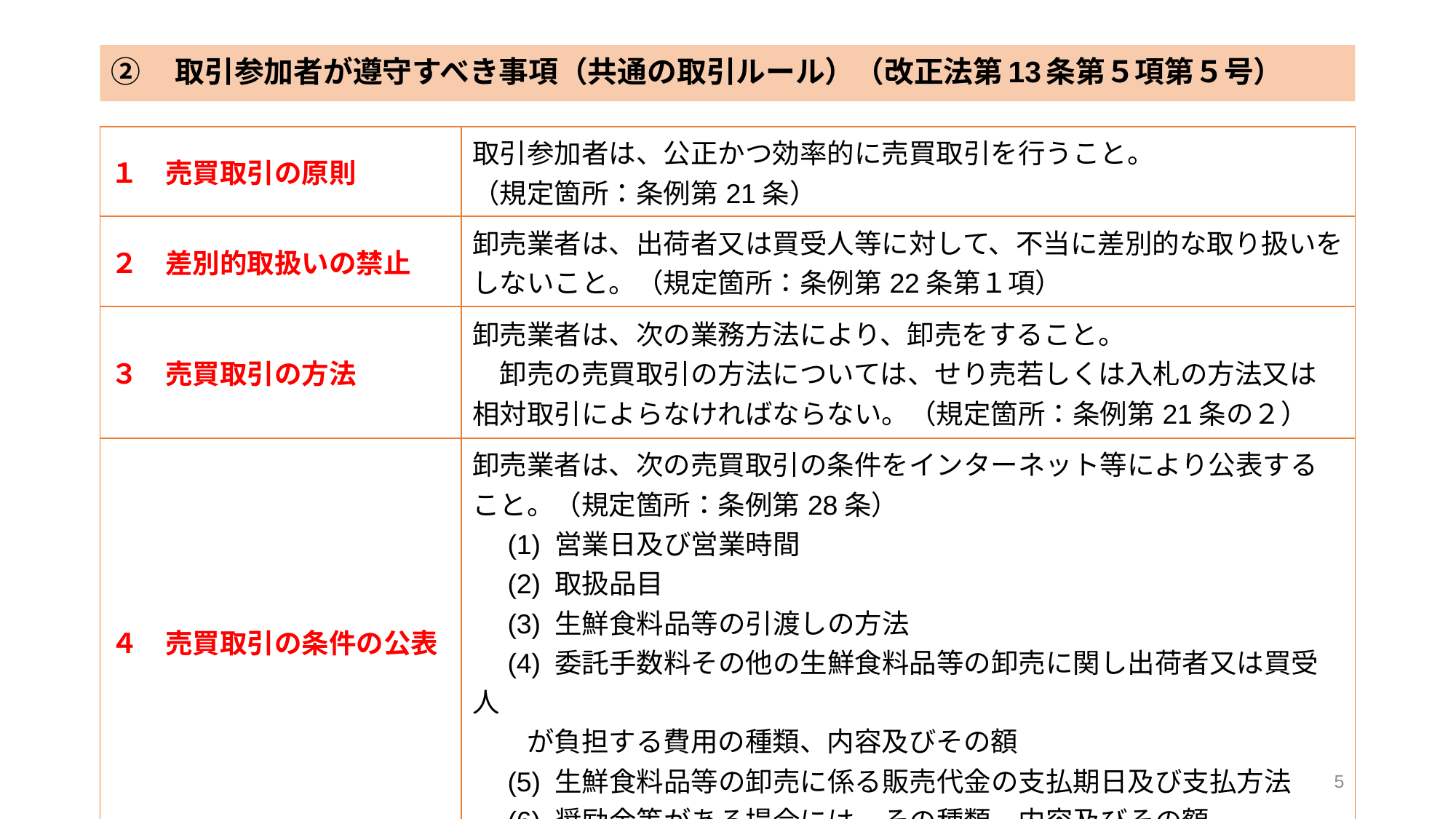

②　取引参加者が遵守すべき事項（共通の取引ルール）（改正法第13条第５項第５号）
| １　売買取引の原則 | 取引参加者は、公正かつ効率的に売買取引を行うこと。 （規定箇所：条例第21条） |
| --- | --- |
| ２　差別的取扱いの禁止 | 卸売業者は、出荷者又は買受人等に対して、不当に差別的な取り扱いをしないこと。（規定箇所：条例第22条第１項） |
| ３　売買取引の方法 | 卸売業者は、次の業務方法により、卸売をすること。 　卸売の売買取引の方法については、せり売若しくは入札の方法又は相対取引によらなければならない。（規定箇所：条例第21条の２） |
| ４　売買取引の条件の公表 | 卸売業者は、次の売買取引の条件をインターネット等により公表すること。（規定箇所：条例第28条） 　(1) 営業日及び営業時間 　(2) 取扱品目 　(3) 生鮮食料品等の引渡しの方法 　(4) 委託手数料その他の生鮮食料品等の卸売に関し出荷者又は買受人 　　が負担する費用の種類、内容及びその額 　(5) 生鮮食料品等の卸売に係る販売代金の支払期日及び支払方法 　(6) 奨励金等がある場合には、その種類、内容及びその額 |
5